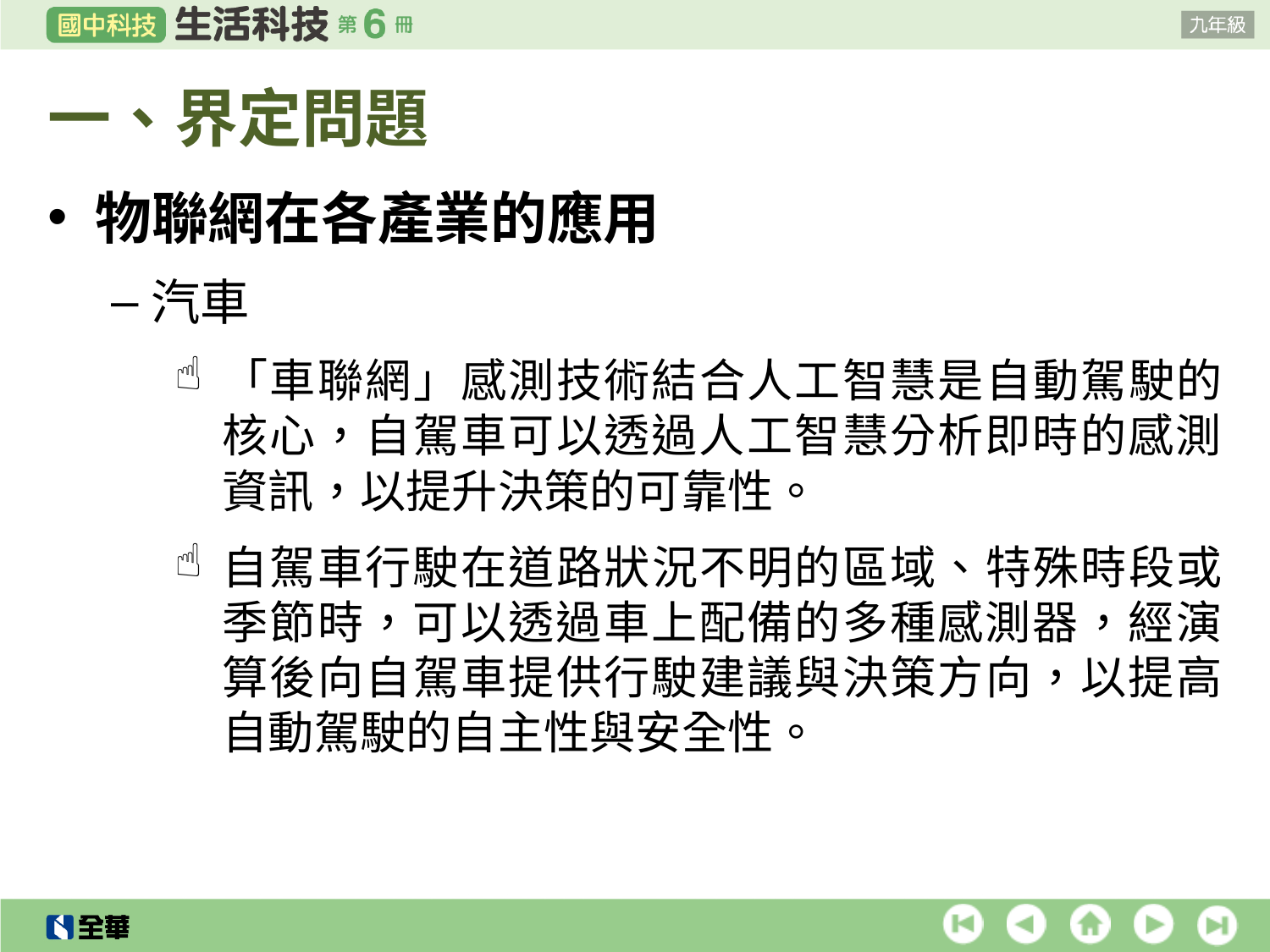

# 一、界定問題
物聯網在各產業的應用
汽車
「車聯網」感測技術結合人工智慧是自動駕駛的核心，自駕車可以透過人工智慧分析即時的感測資訊，以提升決策的可靠性。
自駕車行駛在道路狀況不明的區域、特殊時段或季節時，可以透過車上配備的多種感測器，經演算後向自駕車提供行駛建議與決策方向，以提高自動駕駛的自主性與安全性。